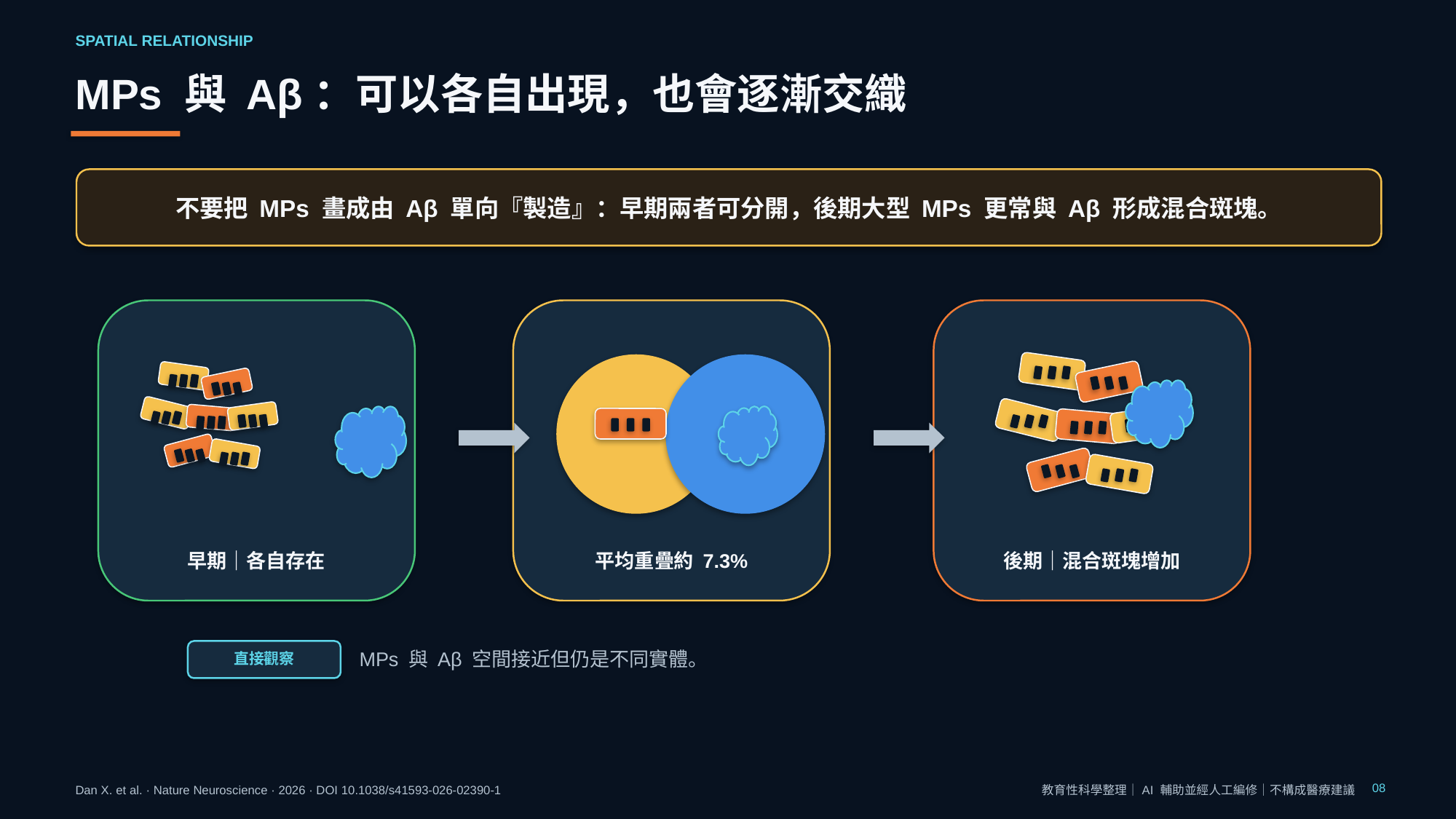

SPATIAL RELATIONSHIP
MPs 與 Aβ：可以各自出現，也會逐漸交織

不要把 MPs 畫成由 Aβ 單向『製造』：早期兩者可分開，後期大型 MPs 更常與 Aβ 形成混合斑塊。

早期｜各自存在
平均重疊約 7.3%
後期｜混合斑塊增加
MPs 與 Aβ 空間接近但仍是不同實體。

直接觀察
08
Dan X. et al. · Nature Neuroscience · 2026 · DOI 10.1038/s41593-026-02390-1
教育性科學整理｜AI 輔助並經人工編修｜不構成醫療建議